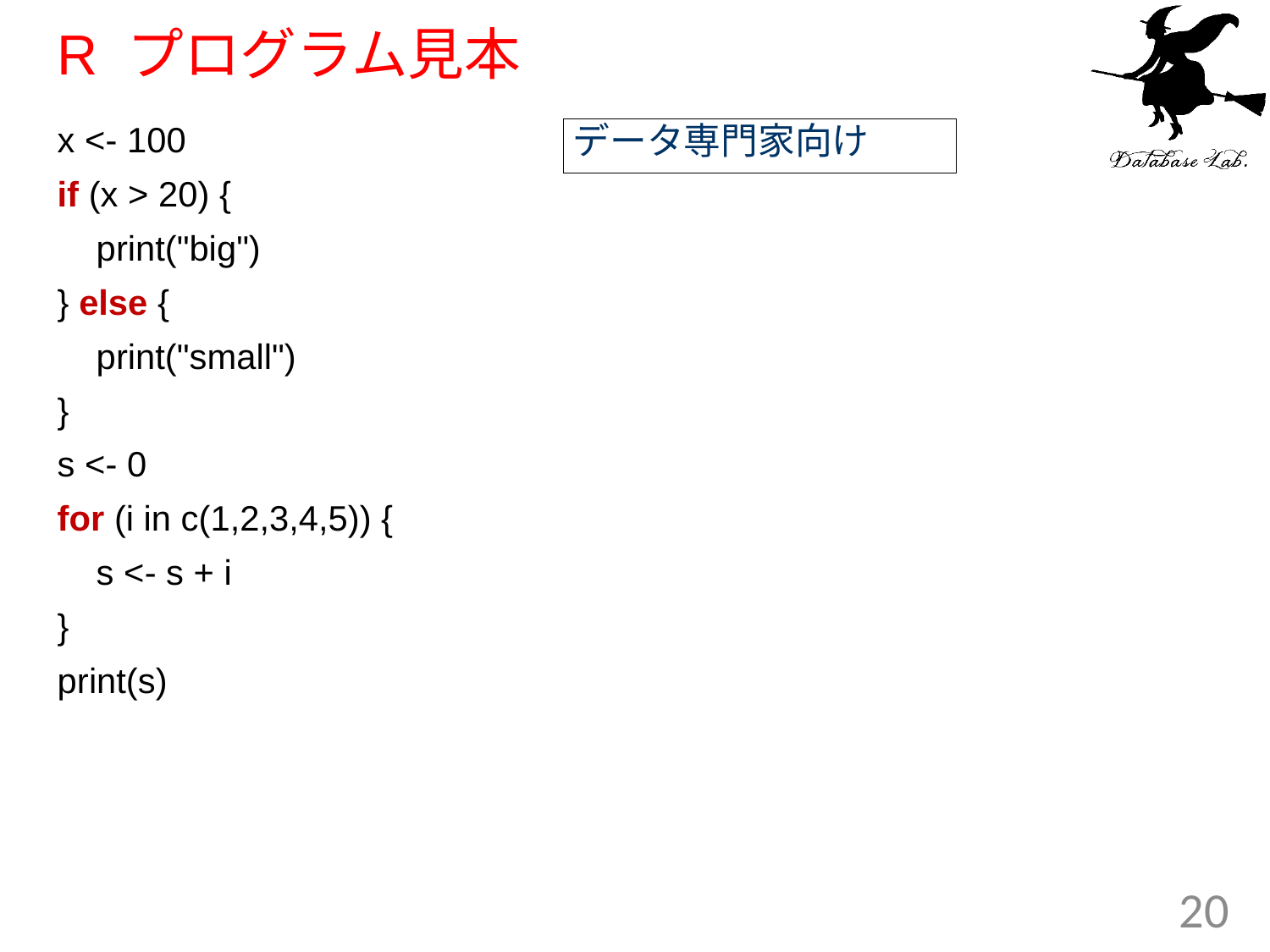

# R プログラム見本
x <- 100
if (x > 20) {
    print("big")
} else {
    print("small")
}
s <- 0
for (i in c(1,2,3,4,5)) {
    s <- s + i
}
print(s)
データ専門家向け
20